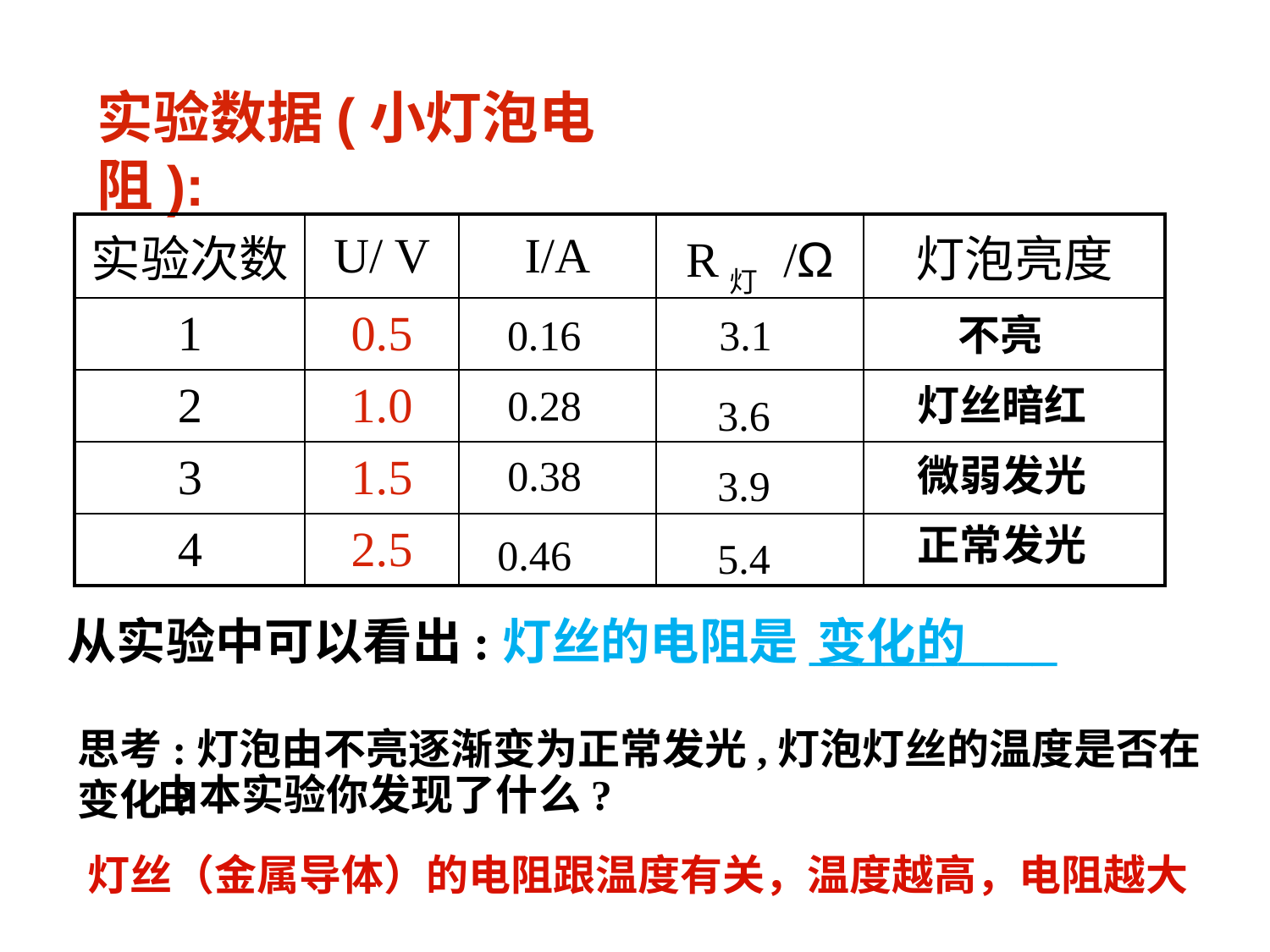

实验数据(小灯泡电阻):
| 实验次数 | U/ V | I/A | R灯 /Ω | 灯泡亮度 |
| --- | --- | --- | --- | --- |
| 1 | 0.5 |  |  |  |
| 2 | 1.0 |  |  |  |
| 3 | 1.5 |  |  |  |
| 4 | 2.5 |  |  |  |
0.16
3.1
不亮
0.28
灯丝暗红
3.6
0.38
微弱发光
3.9

正常发光
0.46
5.4

从实验中可以看出:灯丝的电阻是__________
变化的
思考:灯泡由不亮逐渐变为正常发光,灯泡灯丝的温度是否在变化?
由本实验你发现了什么?
灯丝（金属导体）的电阻跟温度有关，温度越高，电阻越大